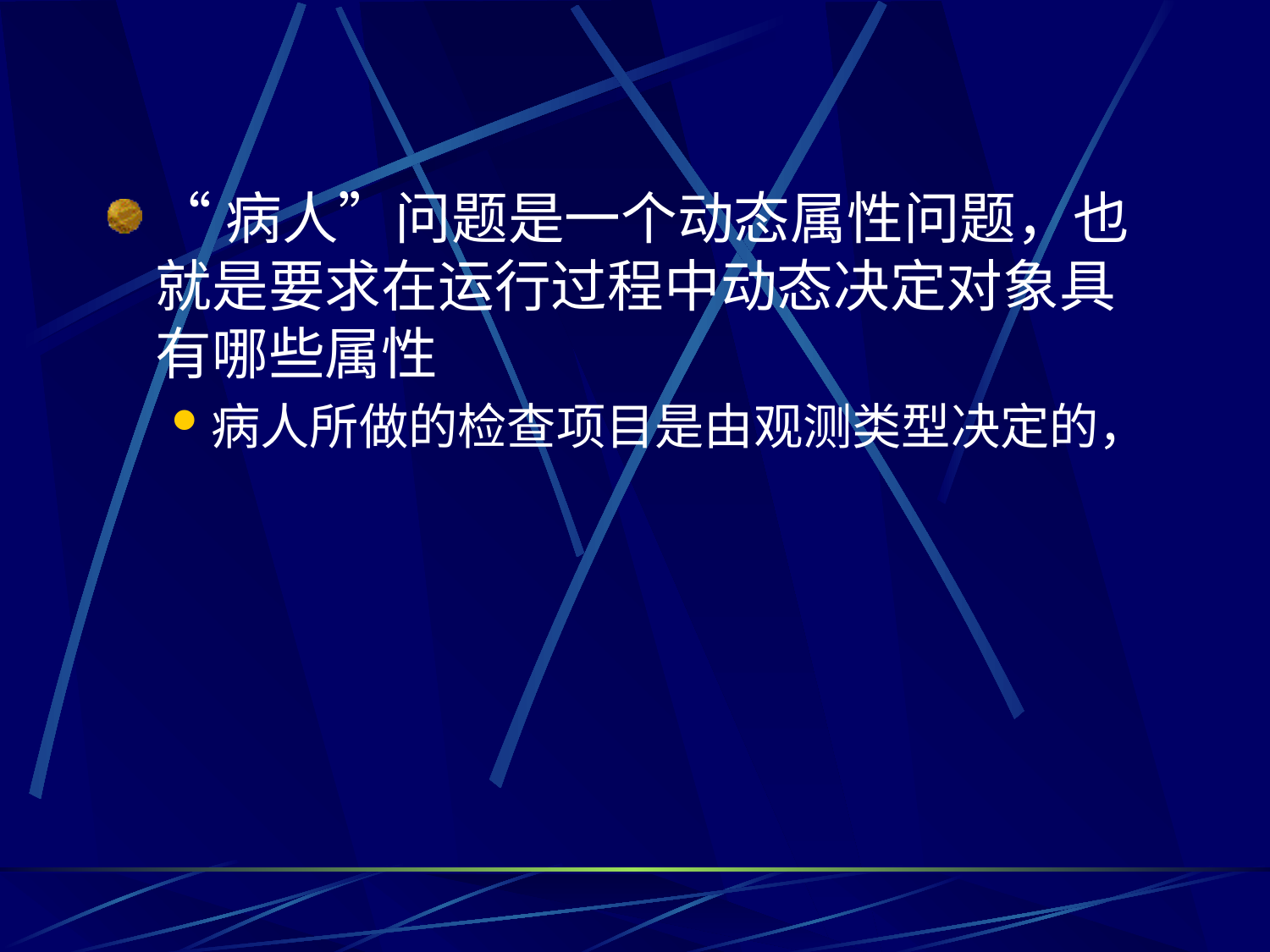

#
“病人”问题是一个动态属性问题，也就是要求在运行过程中动态决定对象具有哪些属性
病人所做的检查项目是由观测类型决定的，